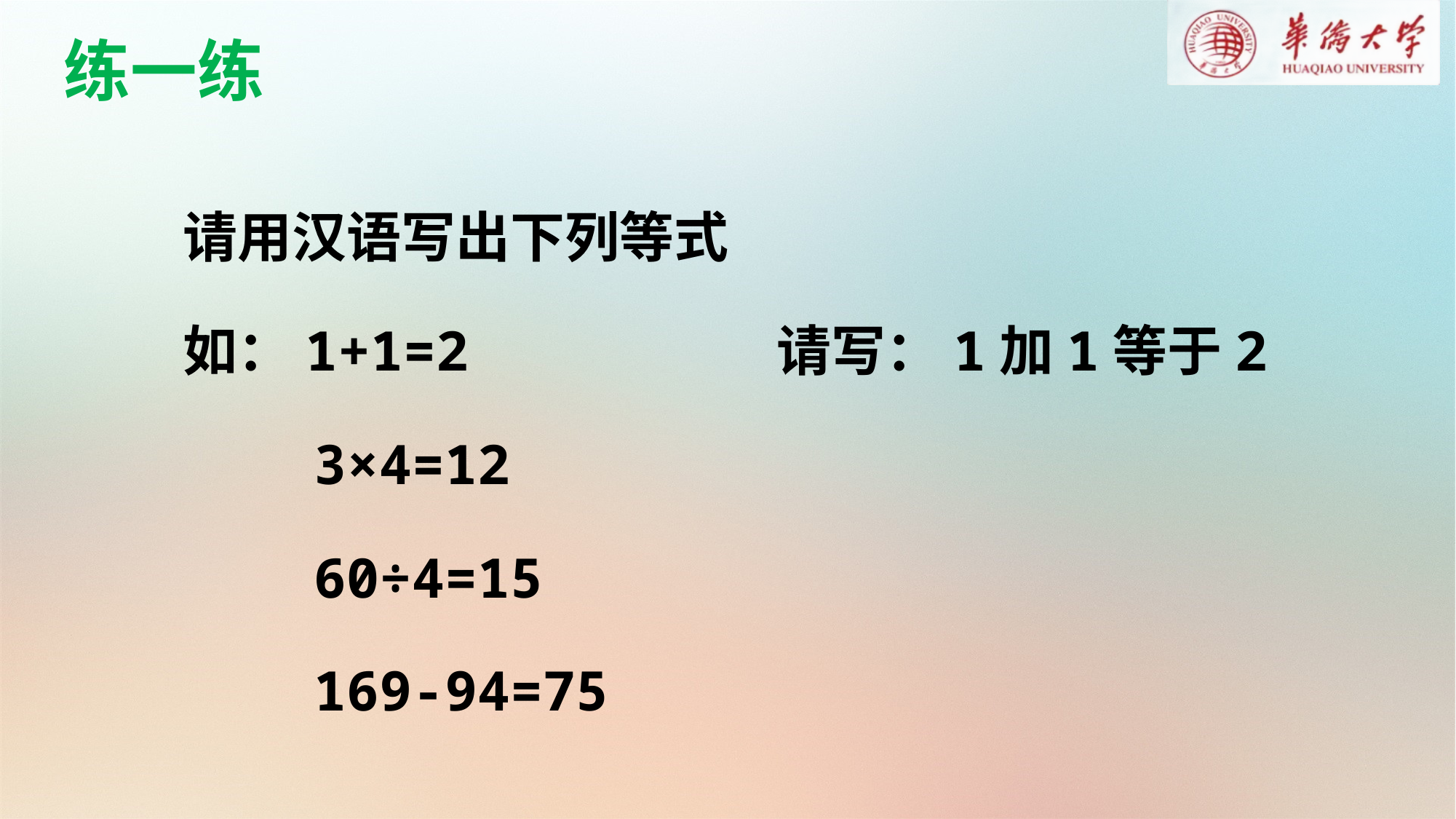

练一练
请用汉语写出下列等式
如：1+1=2         请写：1加1等于2
    3×4=12
    60÷4=15
    169-94=75